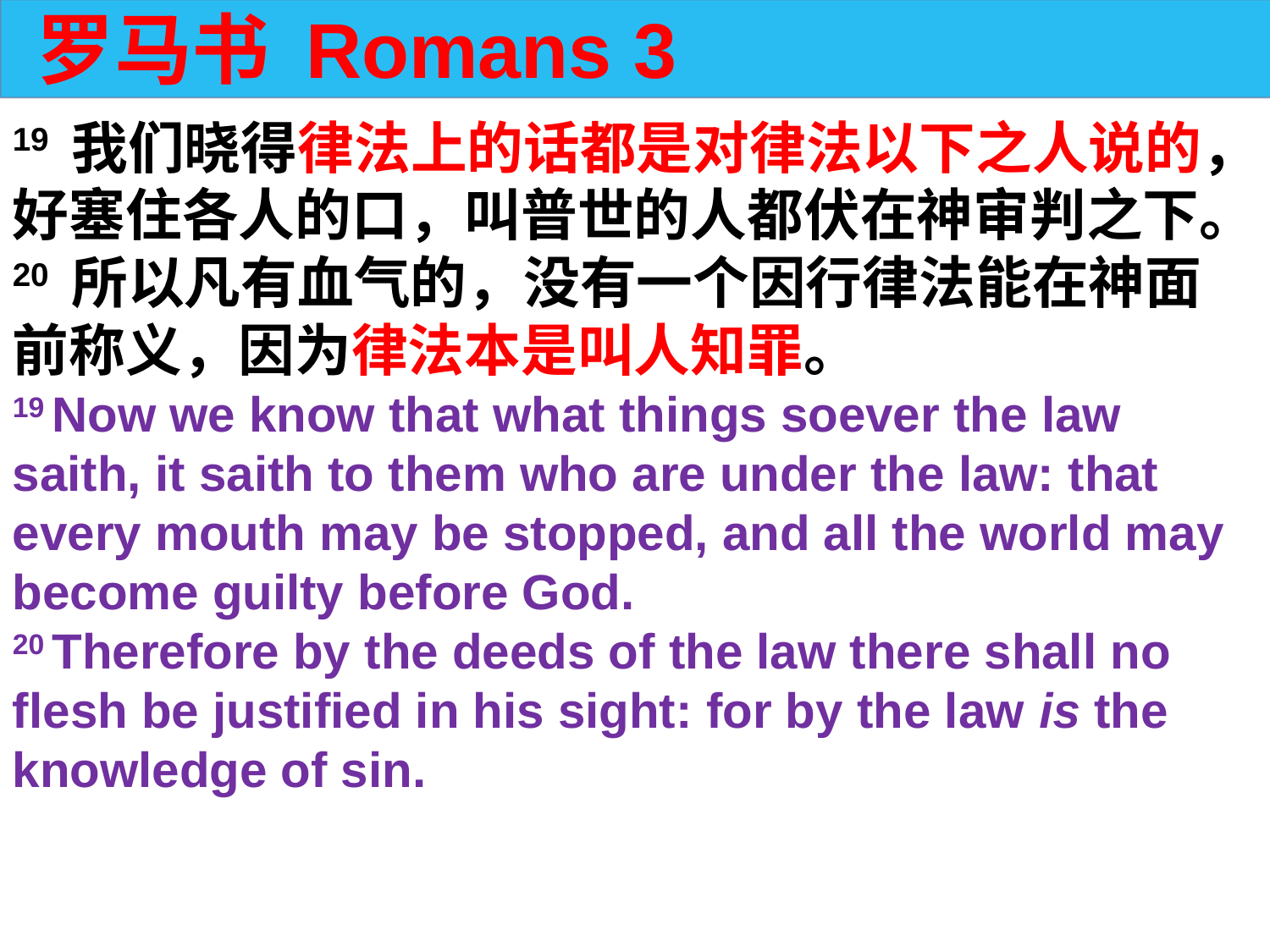

罗马书 Romans 3
19 我们晓得律法上的话都是对律法以下之人说的，好塞住各人的口，叫普世的人都伏在神审判之下。
20 所以凡有血气的，没有一个因行律法能在神面前称义，因为律法本是叫人知罪。
19 Now we know that what things soever the law saith, it saith to them who are under the law: that every mouth may be stopped, and all the world may become guilty before God.
20 Therefore by the deeds of the law there shall no flesh be justified in his sight: for by the law is the knowledge of sin.